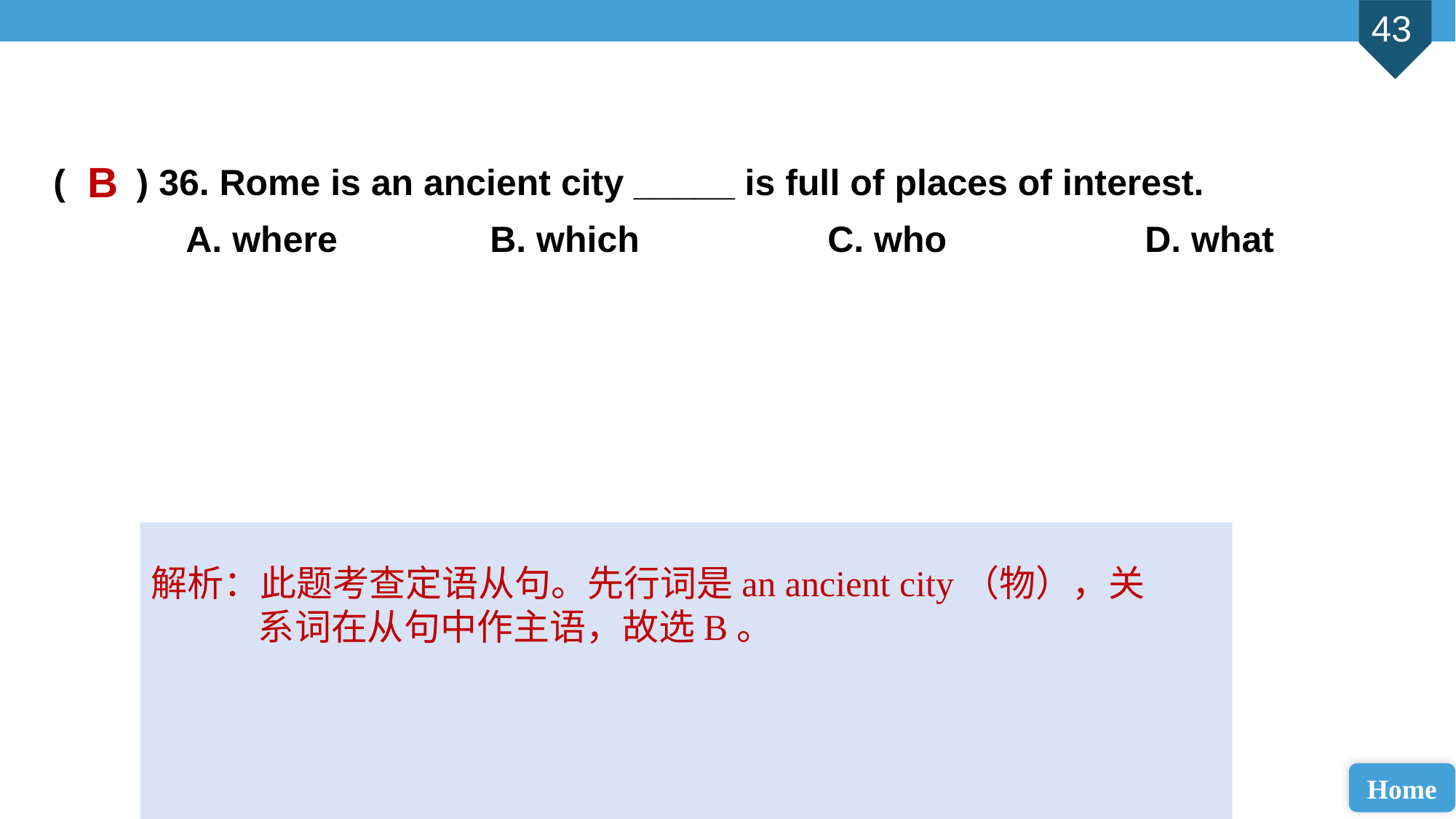

(       ) 36. Rome is an ancient city _____ is full of places of interest.
             A. where 		B. which		 C. who 		D. what
B

解析：此题考查定语从句。先行词是an ancient city（物），关系词在从句中作主语，故选B。